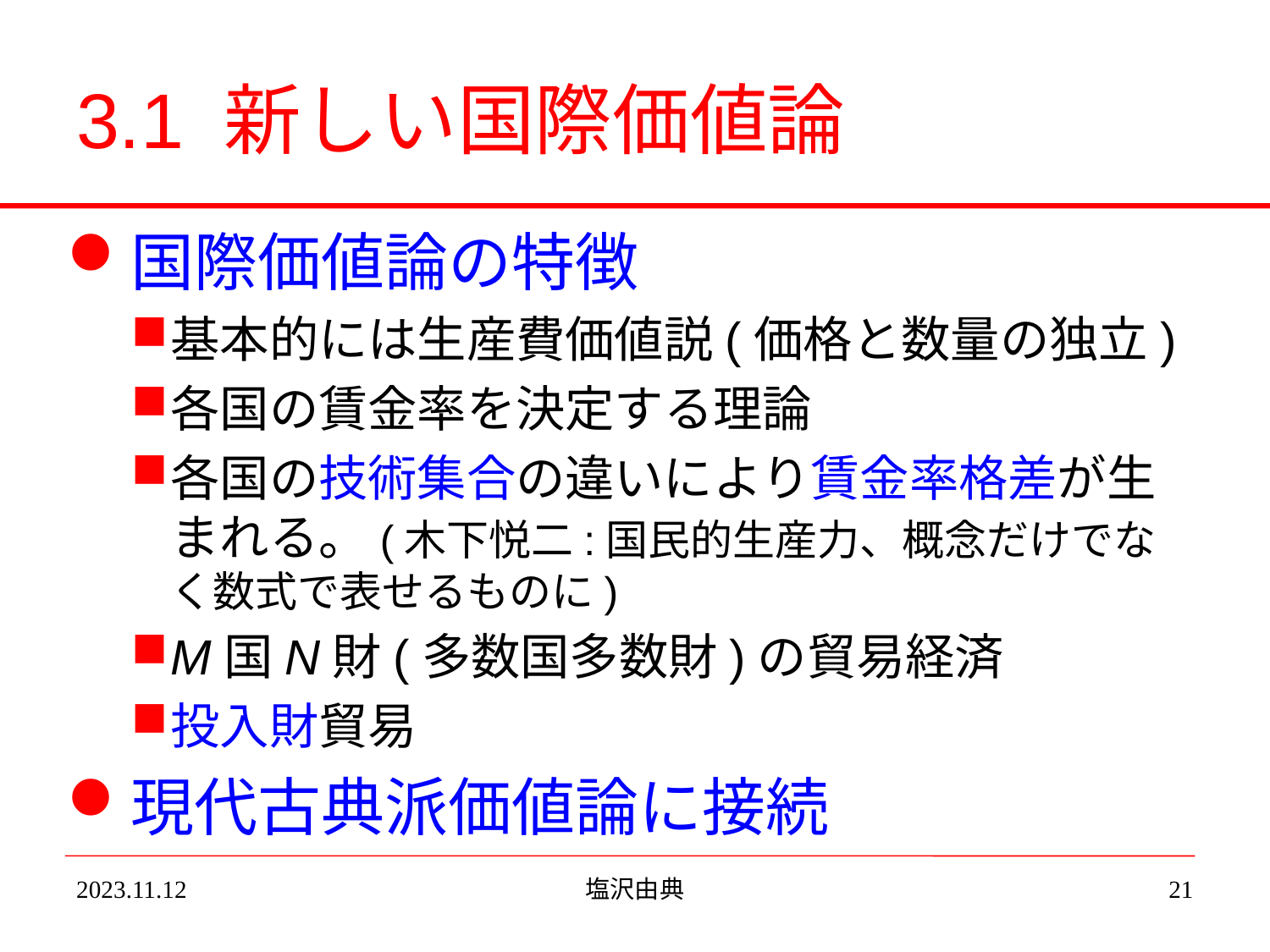

# 3.1 新しい国際価値論
国際価値論の特徴
基本的には生産費価値説(価格と数量の独立)
各国の賃金率を決定する理論
各国の技術集合の違いにより賃金率格差が生まれる。(木下悦二:国民的生産力、概念だけでなく数式で表せるものに)
M国N財(多数国多数財)の貿易経済
投入財貿易
現代古典派価値論に接続
2023.11.12
塩沢由典
21